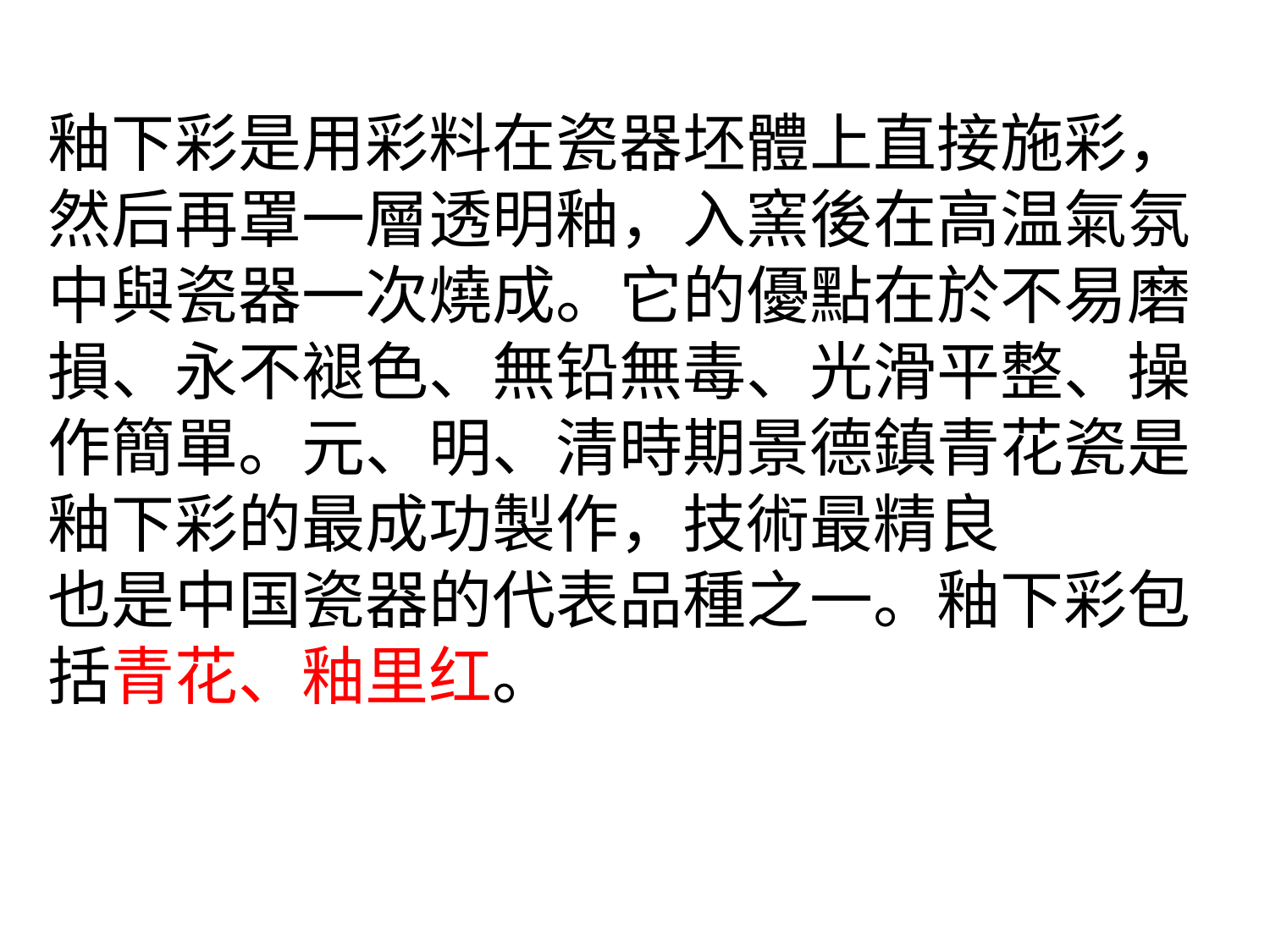

釉下彩是用彩料在瓷器坯體上直接施彩，然后再罩一層透明釉，入窯後在高温氣氛中與瓷器一次燒成。它的優點在於不易磨損、永不褪色、無铅無毒、光滑平整、操作簡單。元、明、清時期景德鎮青花瓷是釉下彩的最成功製作，技術最精良
也是中国瓷器的代表品種之一。釉下彩包括青花、釉里红。